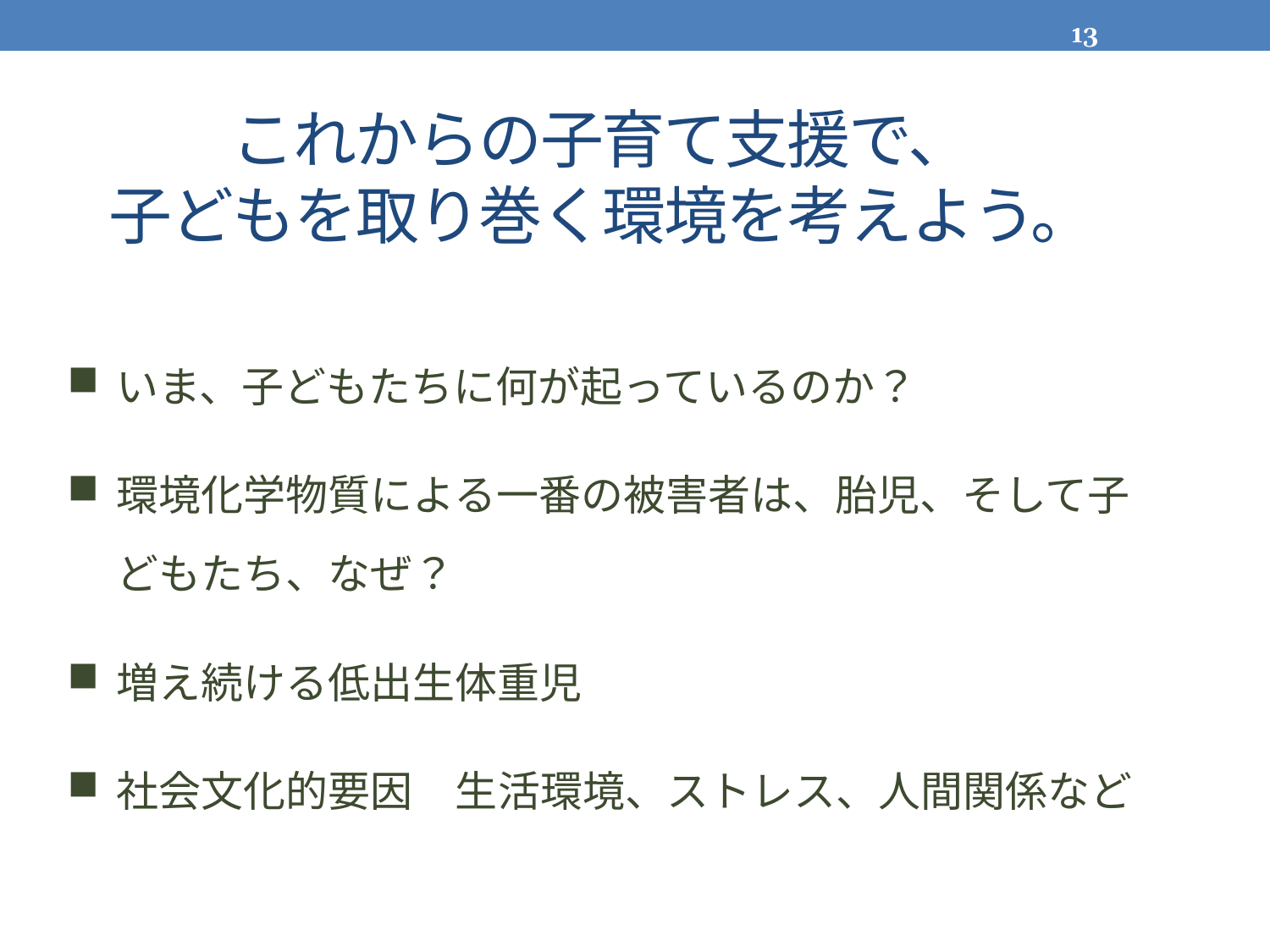

13
# これからの子育て支援で、 子どもを取り巻く環境を考えよう。
いま、子どもたちに何が起っているのか？
環境化学物質による一番の被害者は、胎児、そして子どもたち、なぜ？
増え続ける低出生体重児
社会文化的要因　生活環境、ストレス、人間関係など